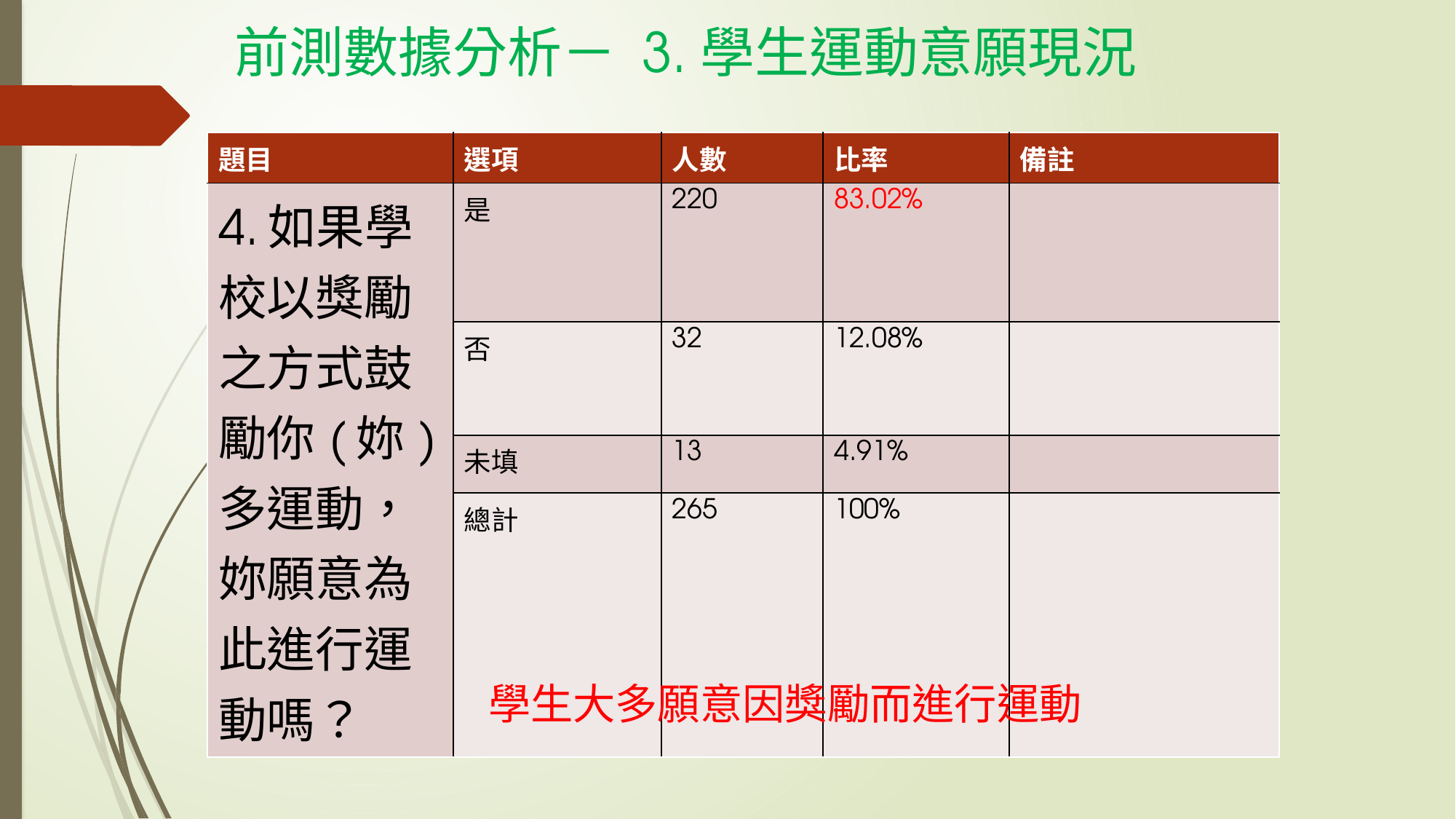

前測數據分析－ 3.學生運動意願現況
| 題目 | 選項 | 人數 | 比率 | 備註 |
| --- | --- | --- | --- | --- |
| 4.如果學校以獎勵之方式鼓勵你(妳)多運動，妳願意為此進行運動嗎？ | 是 | 220 | 83.02% |  |
|  | 否 | 32 | 12.08% |  |
|  | 未填 | 13 | 4.91% |  |
|  | 總計 | 265 | 100% |  |
學生大多願意因獎勵而進行運動